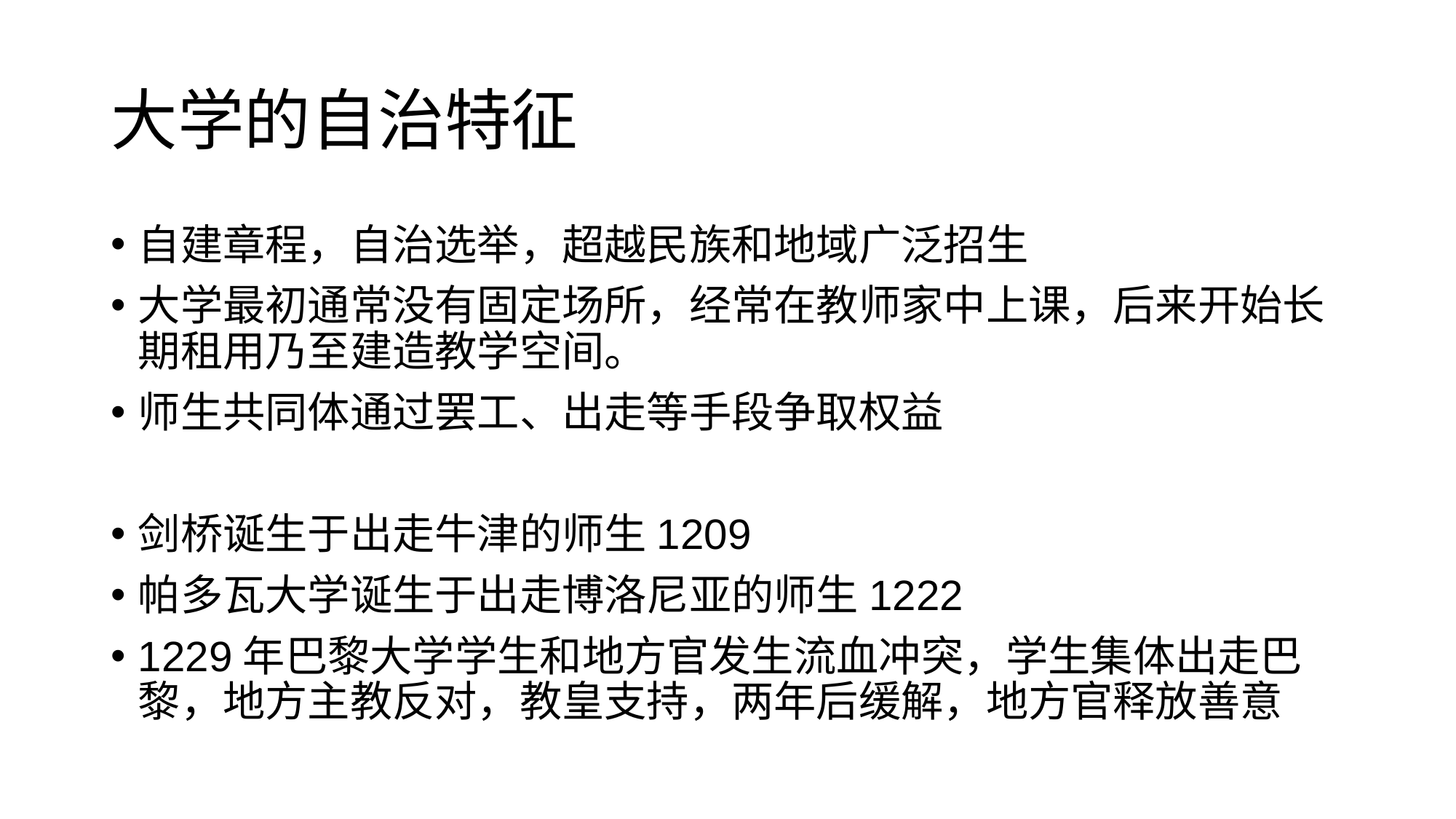

# 大学的自治特征
自建章程，自治选举，超越民族和地域广泛招生
大学最初通常没有固定场所，经常在教师家中上课，后来开始长期租用乃至建造教学空间。
师生共同体通过罢工、出走等手段争取权益

剑桥诞生于出走牛津的师生1209
帕多瓦大学诞生于出走博洛尼亚的师生1222
1229年巴黎大学学生和地方官发生流血冲突，学生集体出走巴黎，地方主教反对，教皇支持，两年后缓解，地方官释放善意